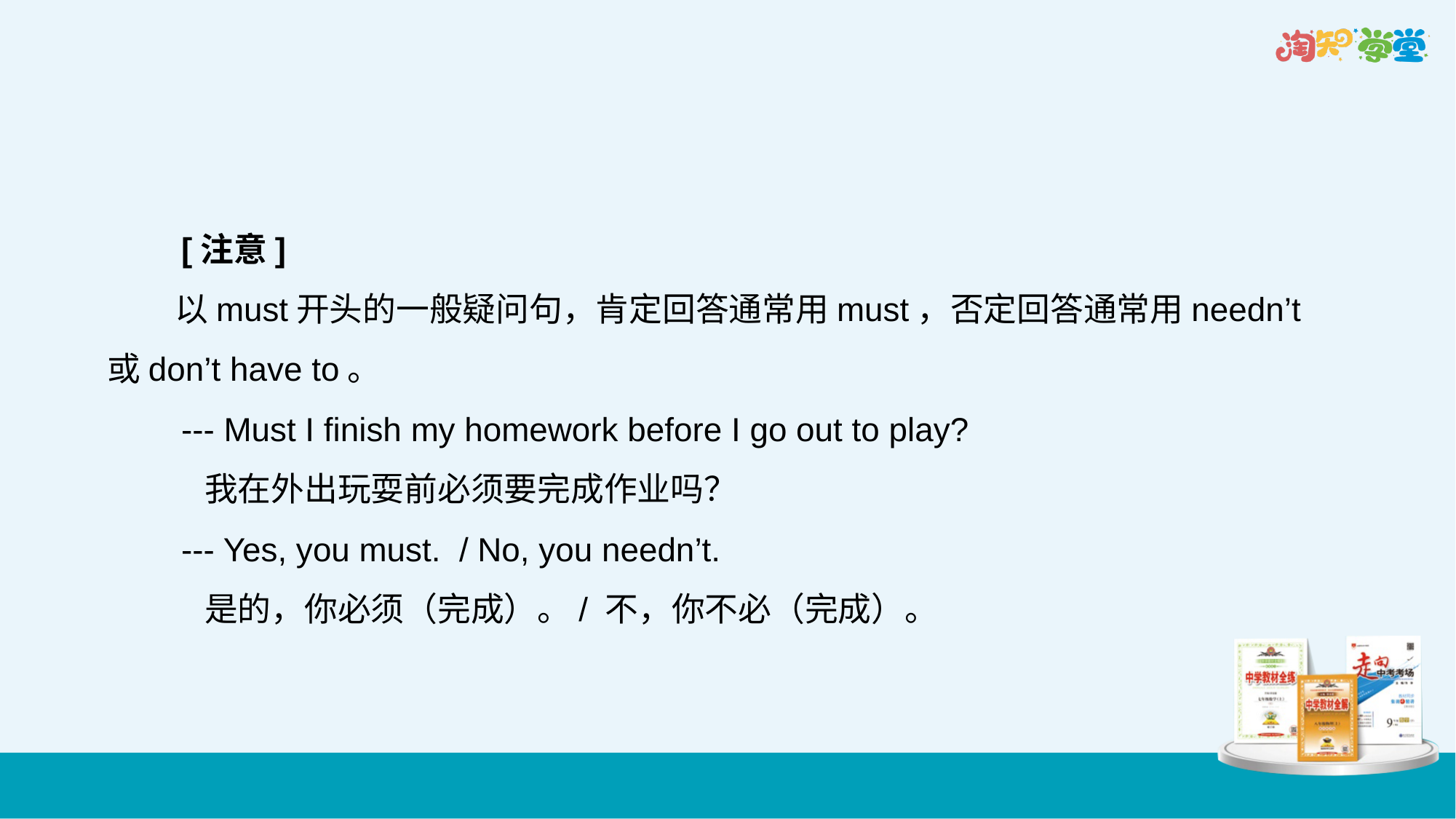

[注意]
        以must开头的一般疑问句，肯定回答通常用must，否定回答通常用needn’t或don’t have to。
        --- Must I finish my homework before I go out to play?
            我在外出玩耍前必须要完成作业吗？
        --- Yes, you must.  / No, you needn’t.
            是的，你必须（完成）。/ 不，你不必（完成）。